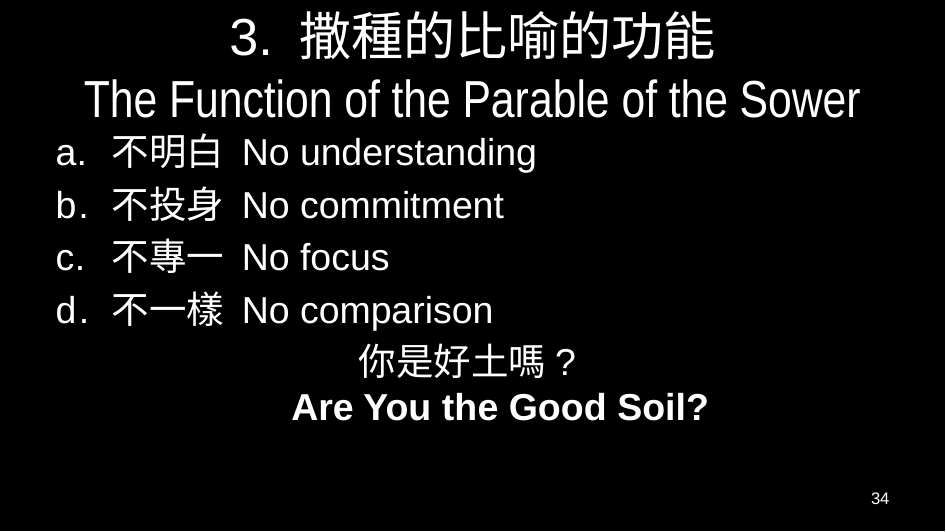

# 3. 撒種的比喻的功能 The Function of the Parable of the Sower
不明白 No understanding
不投身 No commitment
不專一 No focus
不一樣 No comparison
你是好土嗎?
Are You the Good Soil?

34